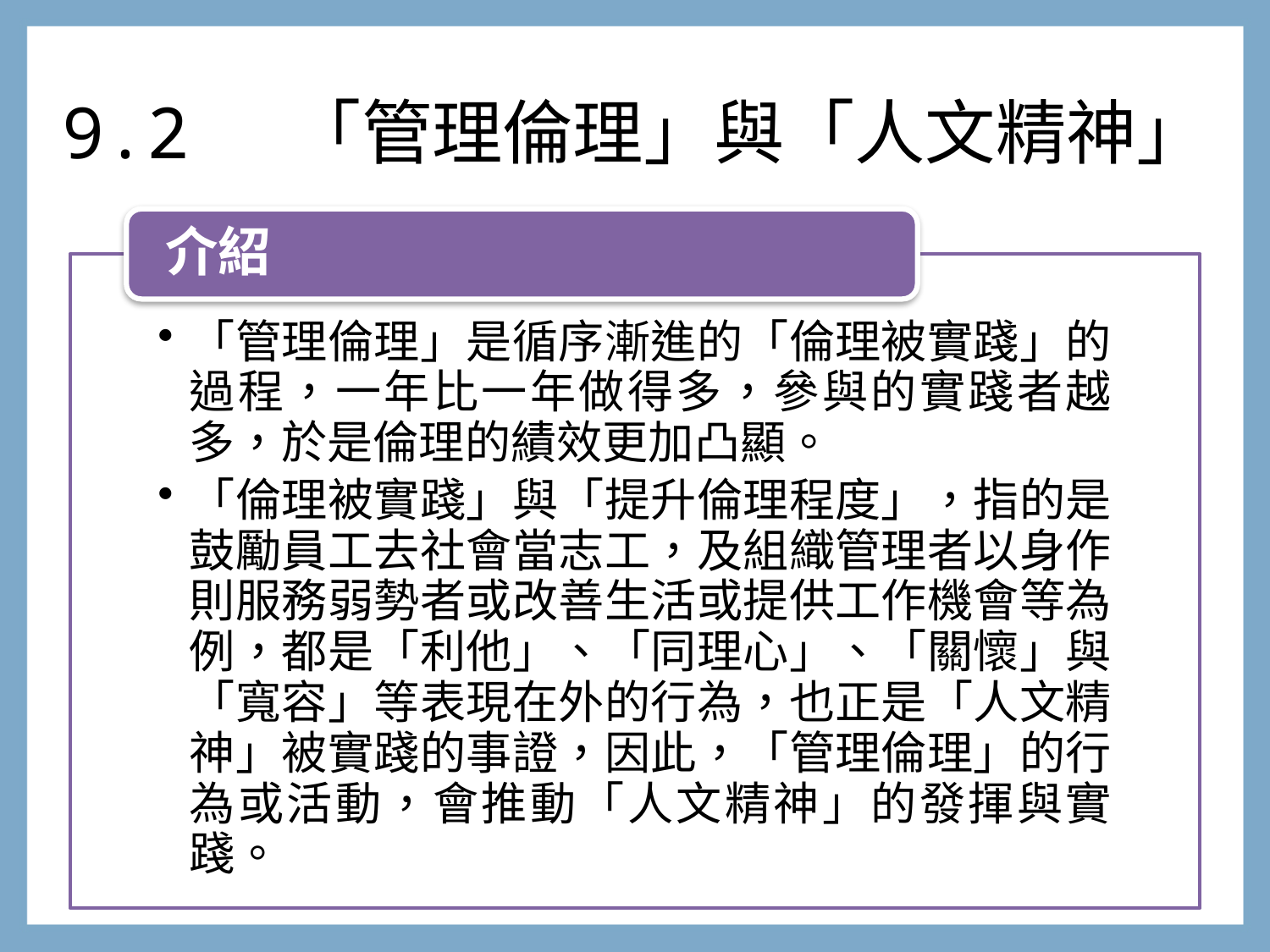

# 9.2  「管理倫理」與「人文精神」
「管理倫理」是循序漸進的「倫理被實踐」的過程，一年比一年做得多，參與的實踐者越多，於是倫理的績效更加凸顯。
「倫理被實踐」與「提升倫理程度」，指的是鼓勵員工去社會當志工，及組織管理者以身作則服務弱勢者或改善生活或提供工作機會等為例，都是「利他」、「同理心」、「關懷」與「寬容」等表現在外的行為，也正是「人文精神」被實踐的事證，因此，「管理倫理」的行為或活動，會推動「人文精神」的發揮與實踐。
介紹